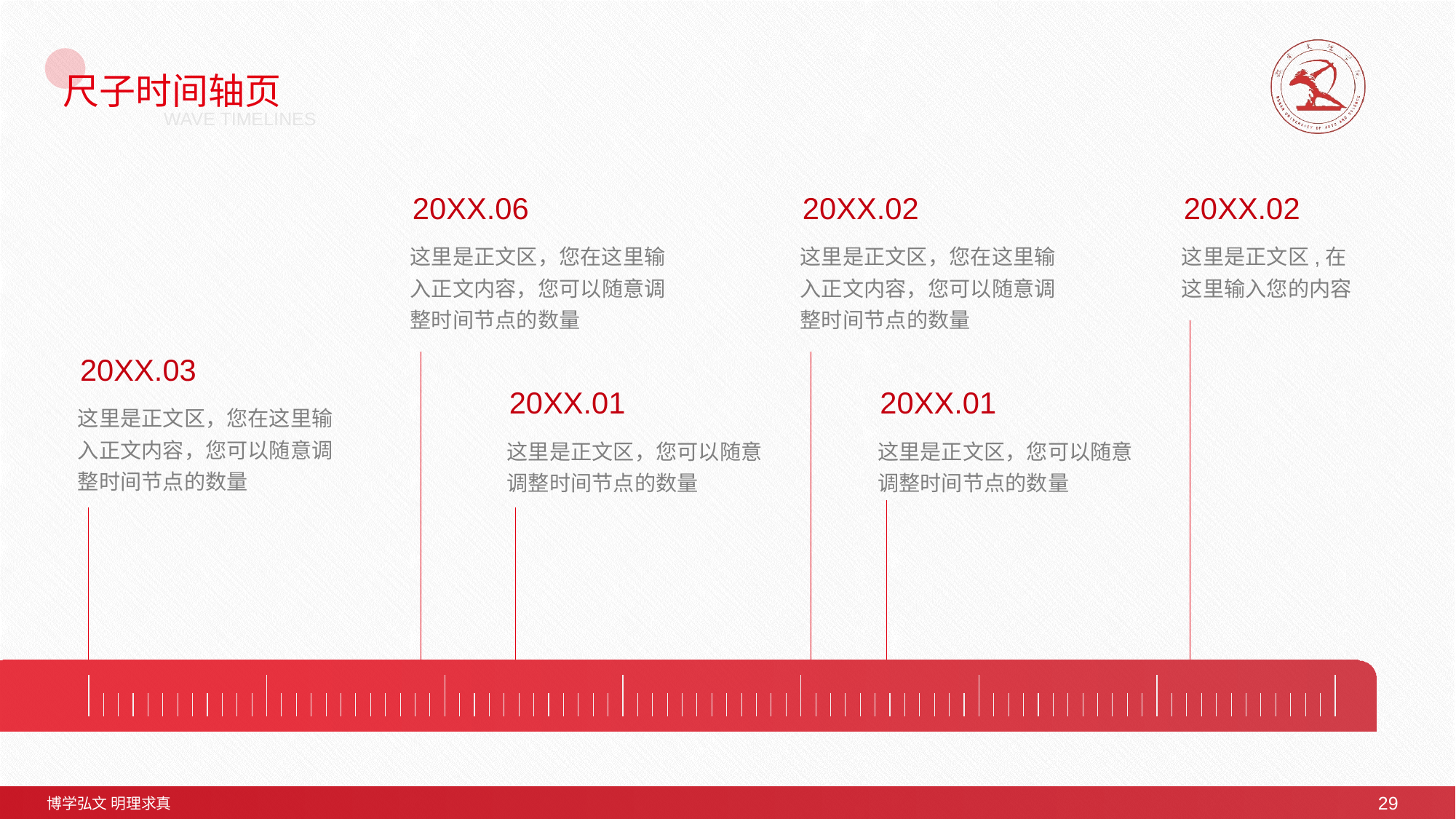

# 尺子时间轴页
WAVE TIMELINES
20XX.06
20XX.02
20XX.02
这里是正文区，您在这里输入正文内容，您可以随意调整时间节点的数量
这里是正文区，您在这里输入正文内容，您可以随意调整时间节点的数量
这里是正文区,在这里输入您的内容
20XX.03
20XX.01
20XX.01
这里是正文区，您在这里输入正文内容，您可以随意调整时间节点的数量
这里是正文区，您可以随意调整时间节点的数量
这里是正文区，您可以随意调整时间节点的数量